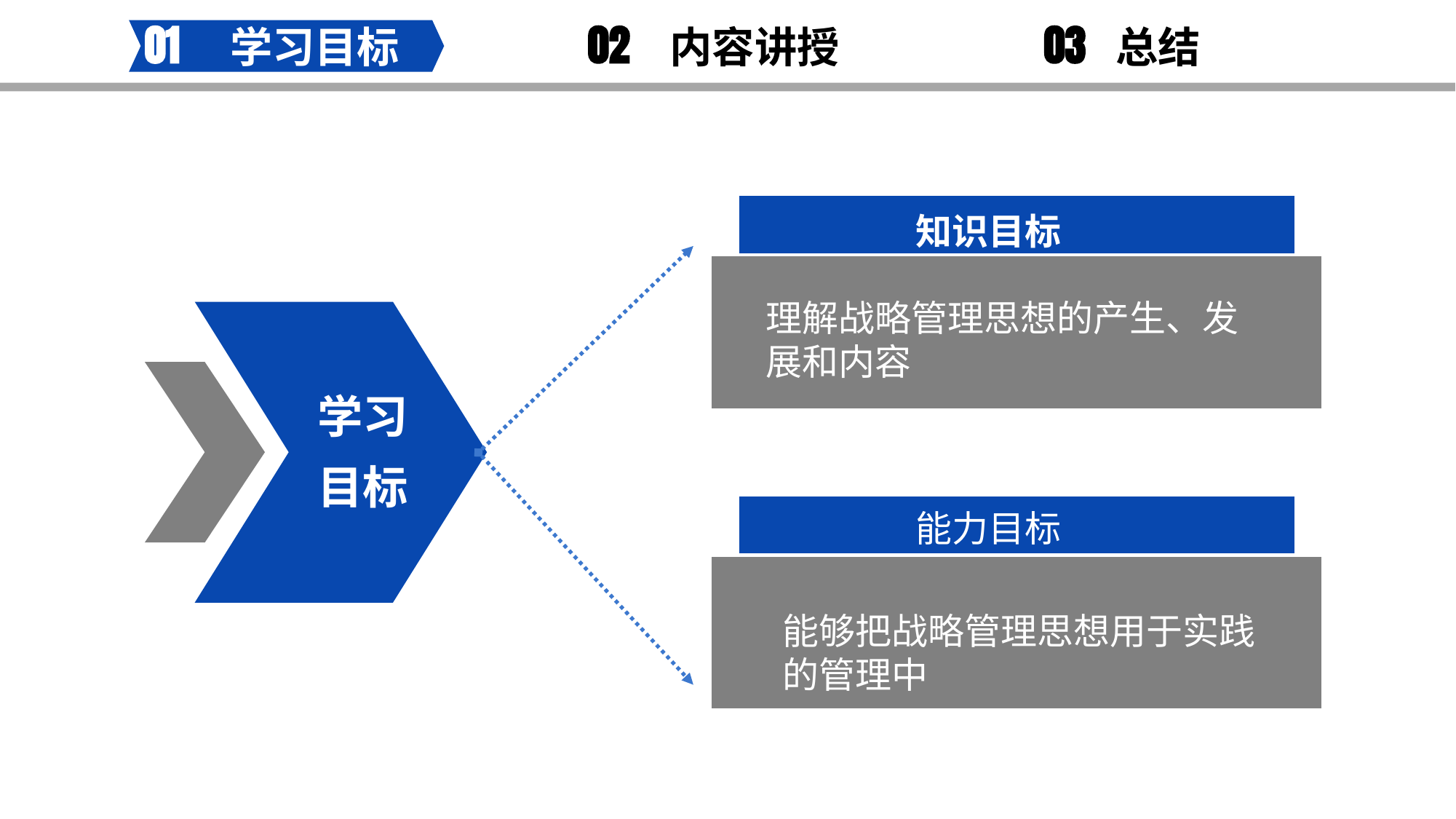

02   内容讲授
03  总结

01    学习目标

知识目标

理解战略管理思想的产生、发展和内容

学习目标
能进行有效沟通

能力目标

能够把战略管理思想用于实践的管理中